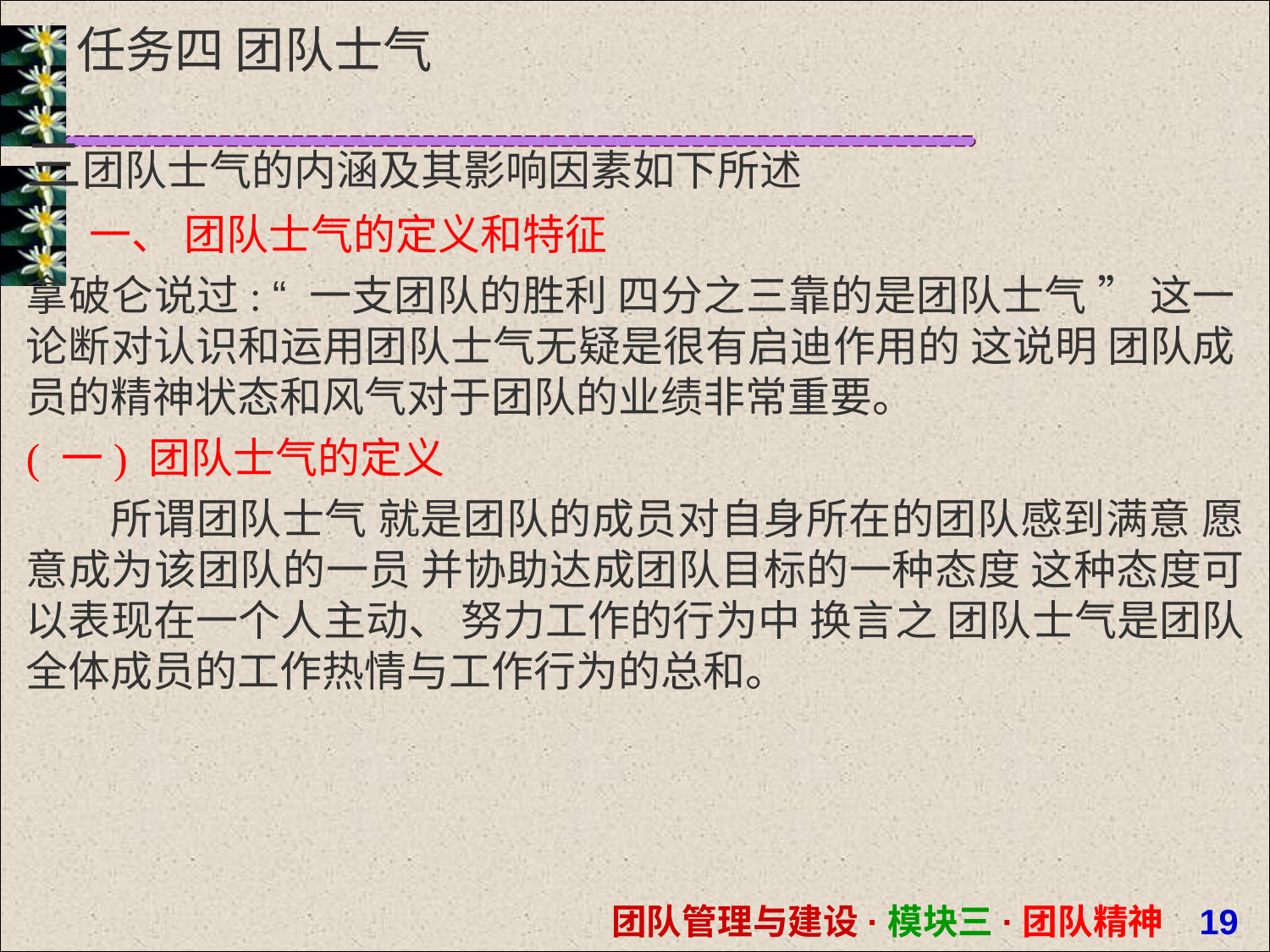

# 任务四 团队士气

三团队士气的内涵及其影响因素如下所述
一、 团队士气的定义和特征
拿破仑说过: “ 一支团队的胜利 四分之三靠的是团队士气 ” 这一 论断对认识和运用团队士气无疑是很有启迪作用的 这说明 团队成 员的精神状态和风气对于团队的业绩非常重要。
( 一) 团队士气的定义
所谓团队士气 就是团队的成员对自身所在的团队感到满意 愿 意成为该团队的一员 并协助达成团队目标的一种态度 这种态度可 以表现在一个人主动、 努力工作的行为中 换言之 团队士气是团队 全体成员的工作热情与工作行为的总和。

团队管理与建设·模块三·团队精神 19